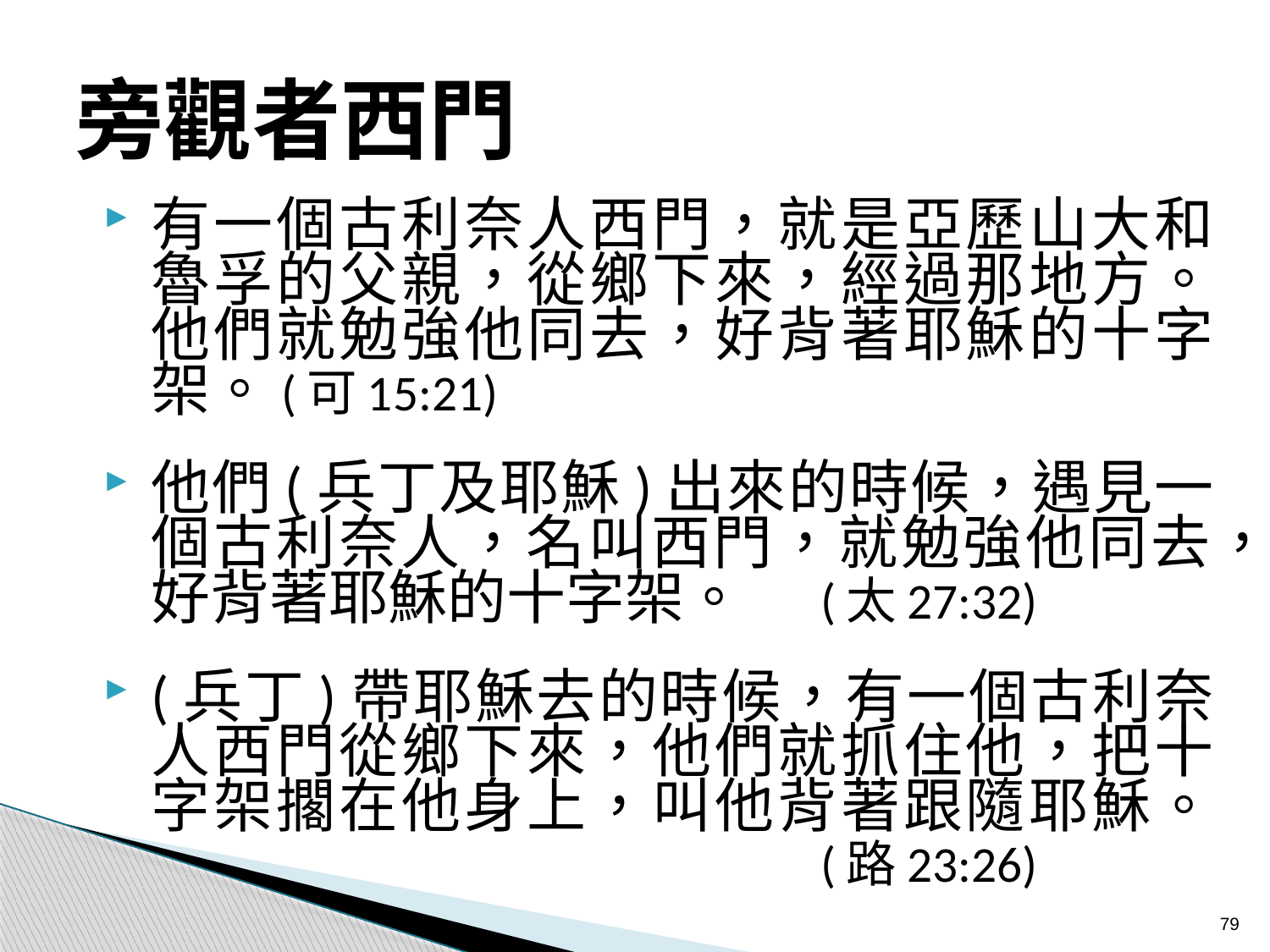

# 旁觀者西門
有一個古利奈人西門，就是亞歷山大和魯孚的父親，從鄉下來，經過那地方。他們就勉強他同去，好背著耶穌的十字架。(可15:21)

他們(兵丁及耶穌)出來的時候，遇見一個古利奈人，名叫西門，就勉強他同去，好背著耶穌的十字架。	(太27:32)

(兵丁)帶耶穌去的時候，有一個古利奈人西門從鄉下來，他們就抓住他，把十字架擱在他身上，叫他背著跟隨耶穌。	(路23:26)
79